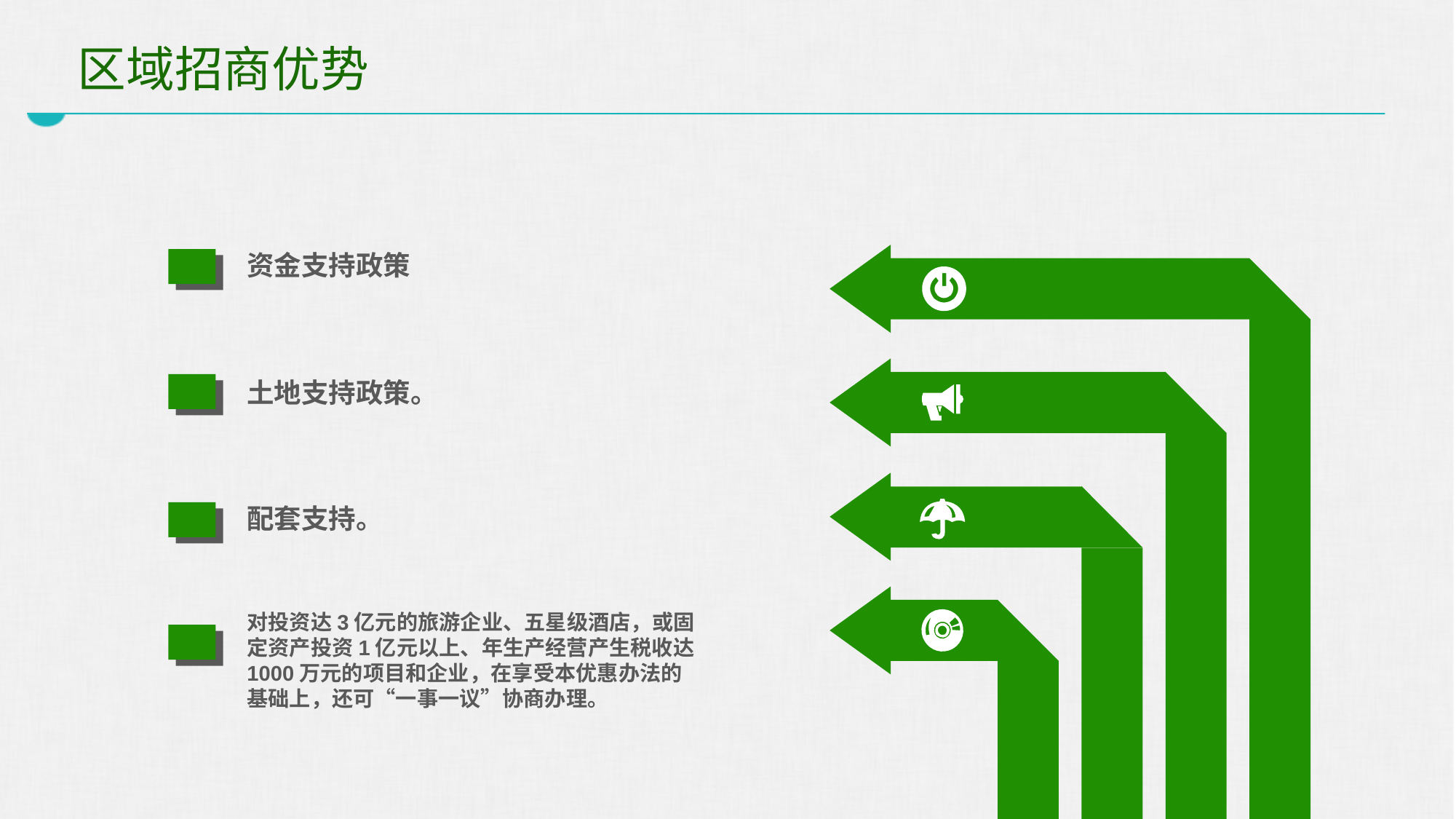

# 区域招商优势
资金支持政策

土地支持政策。

配套支持。

对投资达3亿元的旅游企业、五星级酒店，或固定资产投资1亿元以上、年生产经营产生税收达1000万元的项目和企业，在享受本优惠办法的基础上，还可“一事一议”协商办理。

23